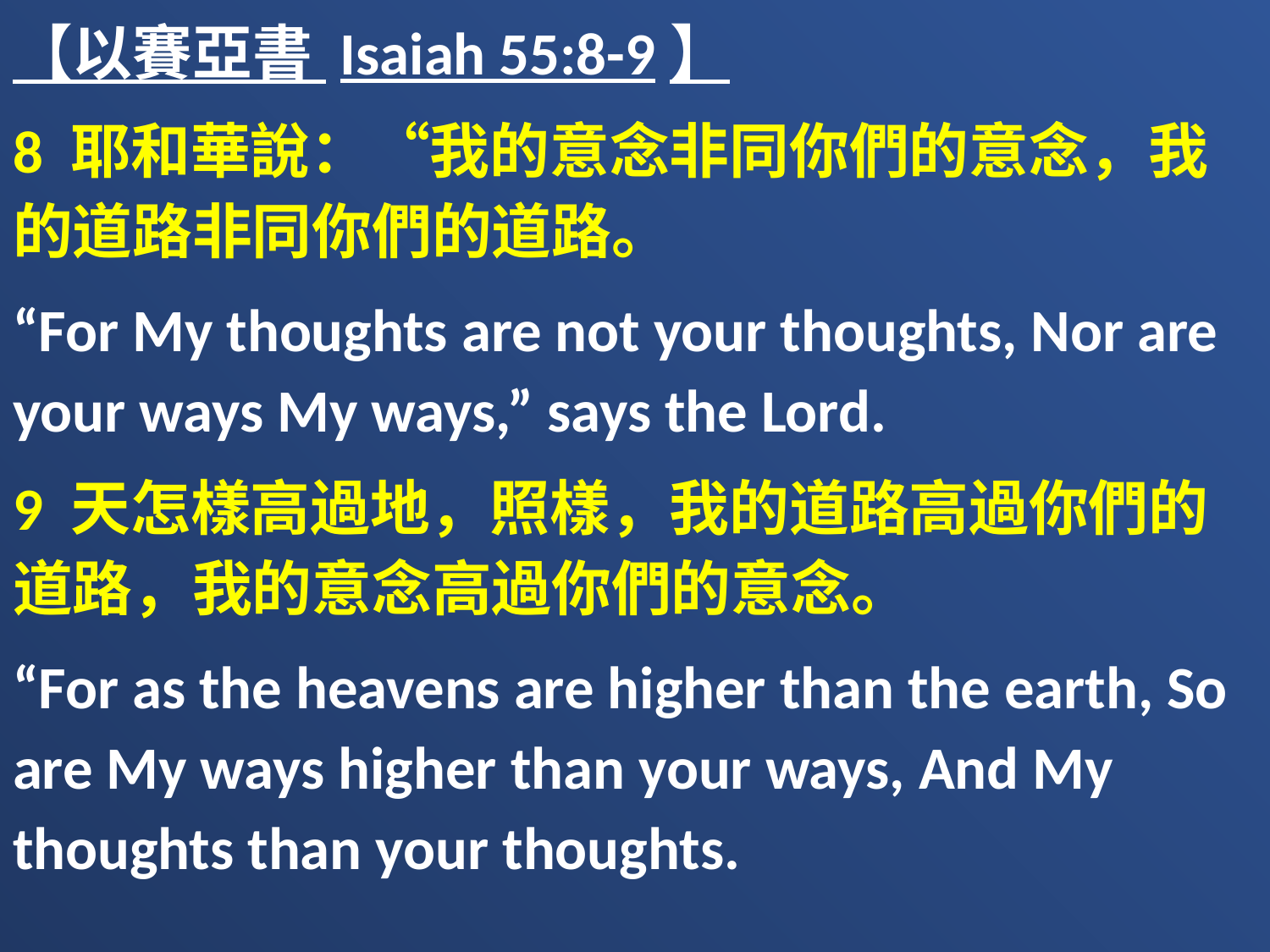

【以賽亞書 Isaiah 55:8-9】
8 耶和華說：“我的意念非同你們的意念，我的道路非同你們的道路。
“For My thoughts are not your thoughts, Nor are your ways My ways,” says the Lord.
9 天怎樣高過地，照樣，我的道路高過你們的道路，我的意念高過你們的意念。
“For as the heavens are higher than the earth, So are My ways higher than your ways, And My thoughts than your thoughts.